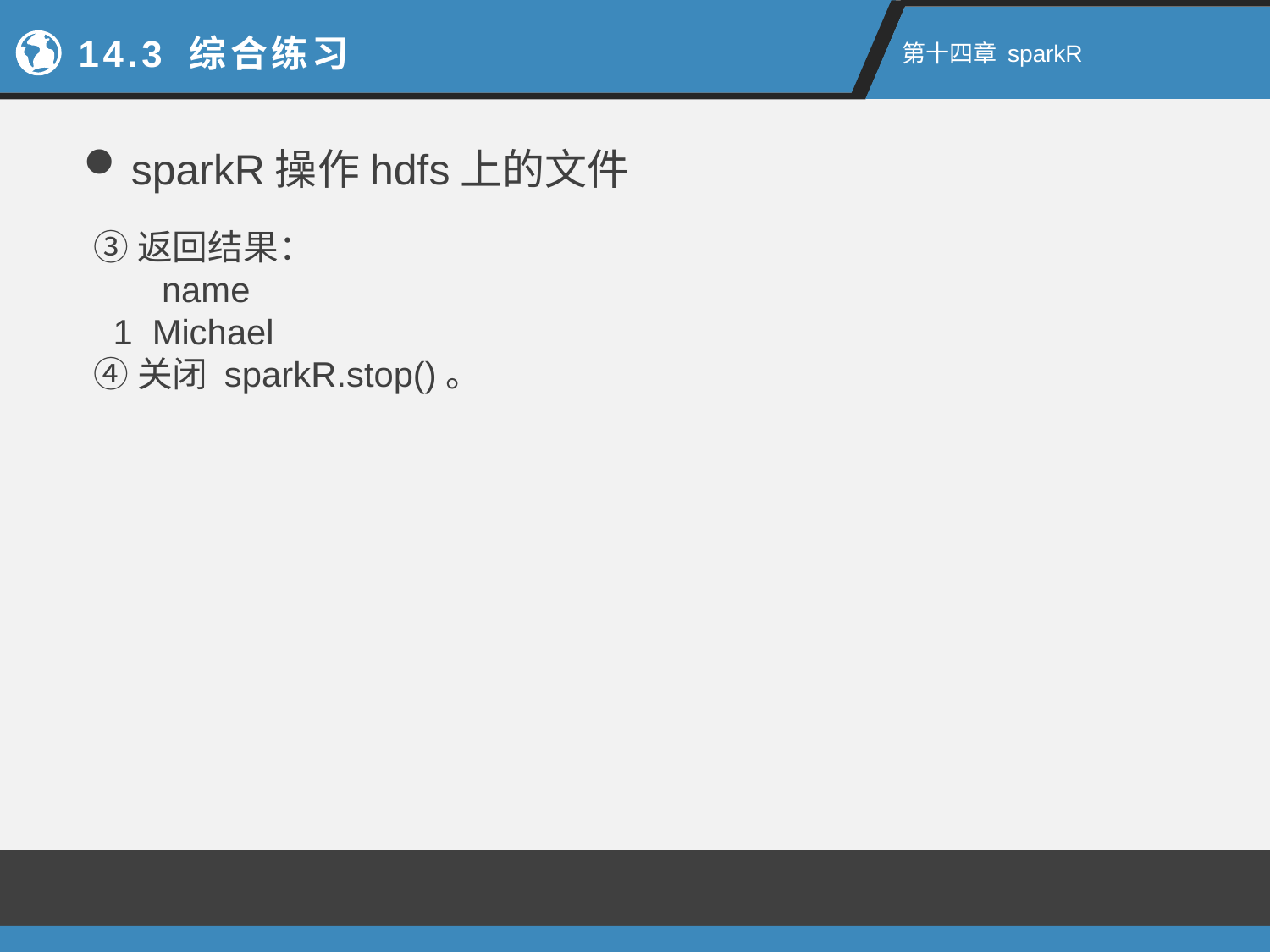

14.3 综合练习

第十四章 sparkR
sparkR操作hdfs上的文件
③返回结果：
       name
  1  Michael
④关闭 sparkR.stop()。